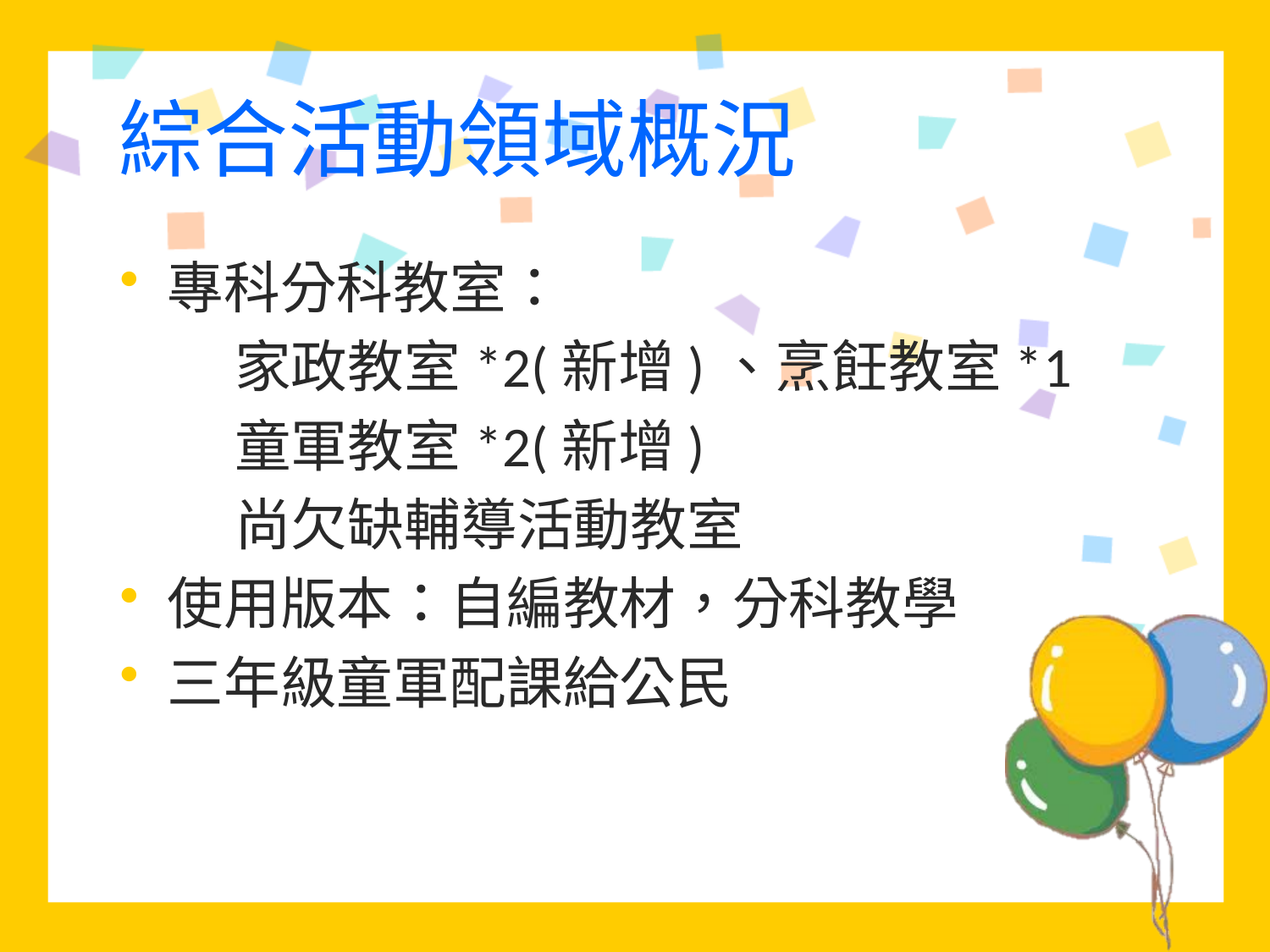

# 綜合活動領域概況
專科分科教室：
        家政教室*2(新增)、烹飪教室*1
        童軍教室*2(新增)
        尚欠缺輔導活動教室
使用版本：自編教材，分科教學
三年級童軍配課給公民